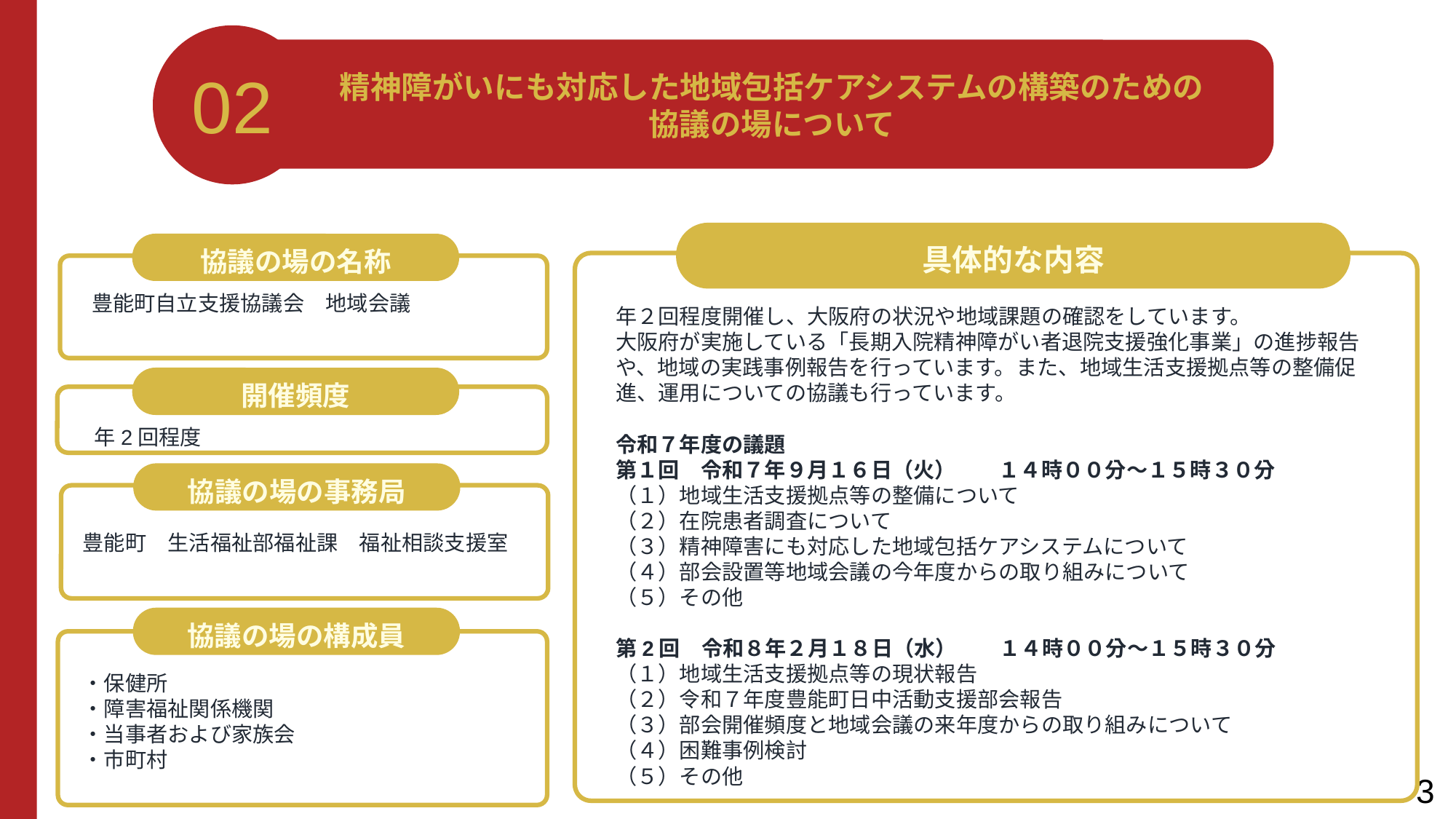

02

精神障がいにも対応した地域包括ケアシステムの構築のための
協議の場について
具体的な内容
協議の場の名称

豊能町自立支援協議会　地域会議
年２回程度開催し、大阪府の状況や地域課題の確認をしています。
大阪府が実施している「長期入院精神障がい者退院支援強化事業」の進捗報告や、地域の実践事例報告を行っています。また、地域生活支援拠点等の整備促進、運用についての協議も行っています。

令和７年度の議題
第１回　令和７年９月１６日（火）　　１４時００分～１５時３０分
（１）地域生活支援拠点等の整備について
（２）在院患者調査について
（３）精神障害にも対応した地域包括ケアシステムについて
（４）部会設置等地域会議の今年度からの取り組みについて
（５）その他

第2回　令和８年２月１８日（水）　　１４時００分～１５時３０分
（１）地域生活支援拠点等の現状報告
（２）令和７年度豊能町日中活動支援部会報告
（３）部会開催頻度と地域会議の来年度からの取り組みについて
（４）困難事例検討
（５）その他

開催頻度

年2回程度
協議の場の事務局

豊能町　生活福祉部福祉課　福祉相談支援室
協議の場の構成員

・保健所
・障害福祉関係機関
・当事者および家族会
・市町村